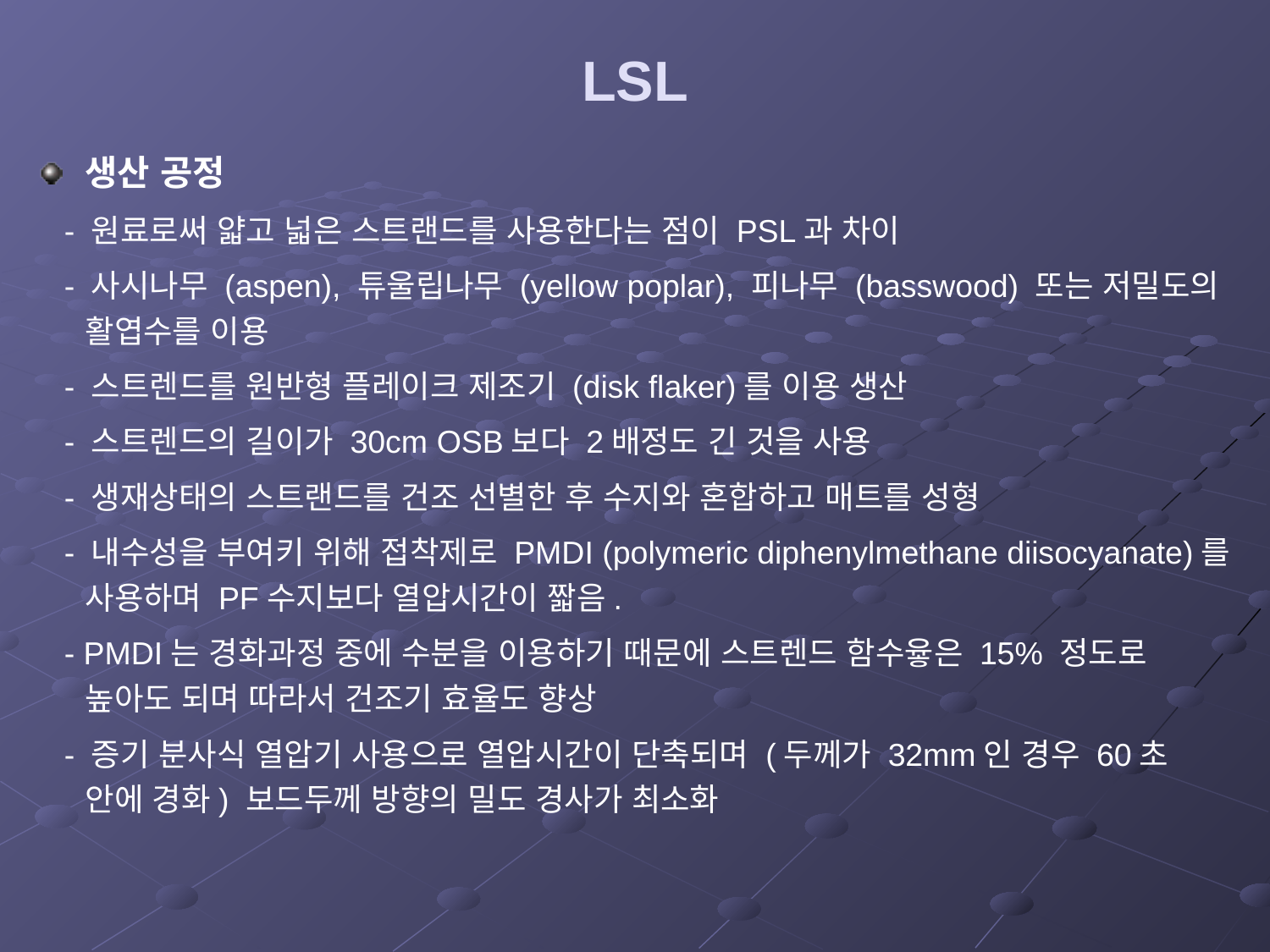

# LSL
생산 공정
   - 원료로써 얇고 넓은 스트랜드를 사용한다는 점이 PSL과 차이
   - 사시나무 (aspen), 튜울립나무 (yellow poplar), 피나무 (basswood) 또는 저밀도의 활엽수를 이용
   - 스트렌드를 원반형 플레이크 제조기 (disk flaker)를 이용 생산
   - 스트렌드의 길이가 30cm OSB보다 2배정도 긴 것을 사용
   - 생재상태의 스트랜드를 건조 선별한 후 수지와 혼합하고 매트를 성형
   - 내수성을 부여키 위해 접착제로 PMDI (polymeric diphenylmethane diisocyanate)를 사용하며 PF수지보다 열압시간이 짧음.
   - PMDI는 경화과정 중에 수분을 이용하기 때문에 스트렌드 함수윻은 15% 정도로 높아도 되며 따라서 건조기 효율도 향상
   - 증기 분사식 열압기 사용으로 열압시간이 단축되며 (두께가 32mm인 경우 60초 안에 경화) 보드두께 방향의 밀도 경사가 최소화